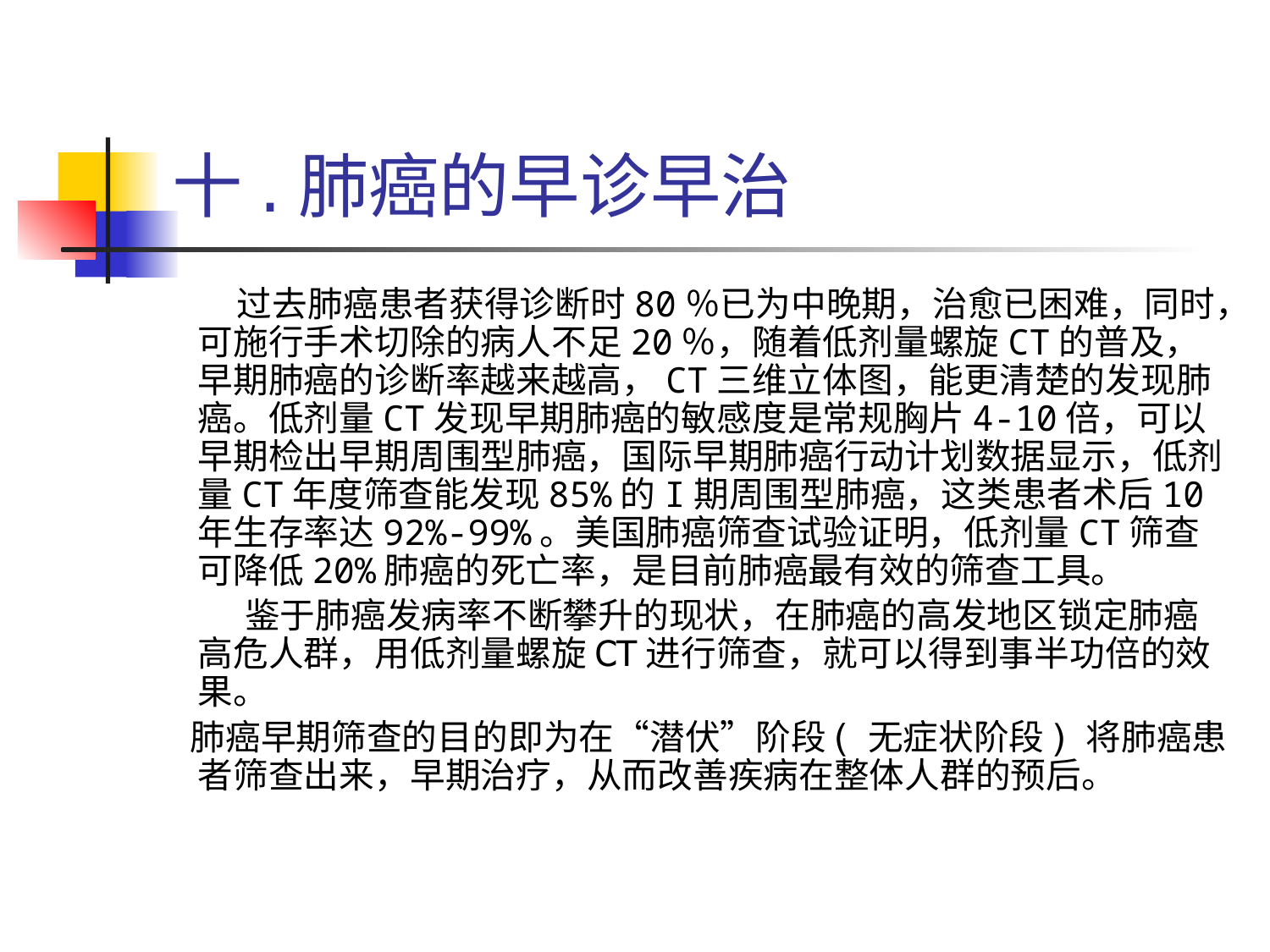

# 十.肺癌的早诊早治
          过去肺癌患者获得诊断时80％已为中晚期，治愈已困难，同时，可施行手术切除的病人不足20％，随着低剂量螺旋CT的普及，早期肺癌的诊断率越来越高，CT三维立体图，能更清楚的发现肺癌。低剂量CT发现早期肺癌的敏感度是常规胸片4-10倍，可以早期检出早期周围型肺癌，国际早期肺癌行动计划数据显示，低剂量CT年度筛查能发现85%的I期周围型肺癌，这类患者术后10年生存率达92%-99%。美国肺癌筛查试验证明，低剂量CT筛查可降低20%肺癌的死亡率，是目前肺癌最有效的筛查工具。
           鉴于肺癌发病率不断攀升的现状，在肺癌的高发地区锁定肺癌高危人群，用低剂量螺旋CT进行筛查，就可以得到事半功倍的效果。
    肺癌早期筛查的目的即为在“潜伏”阶段( 无症状阶段) 将肺癌患者筛查出来，早期治疗，从而改善疾病在整体人群的预后。